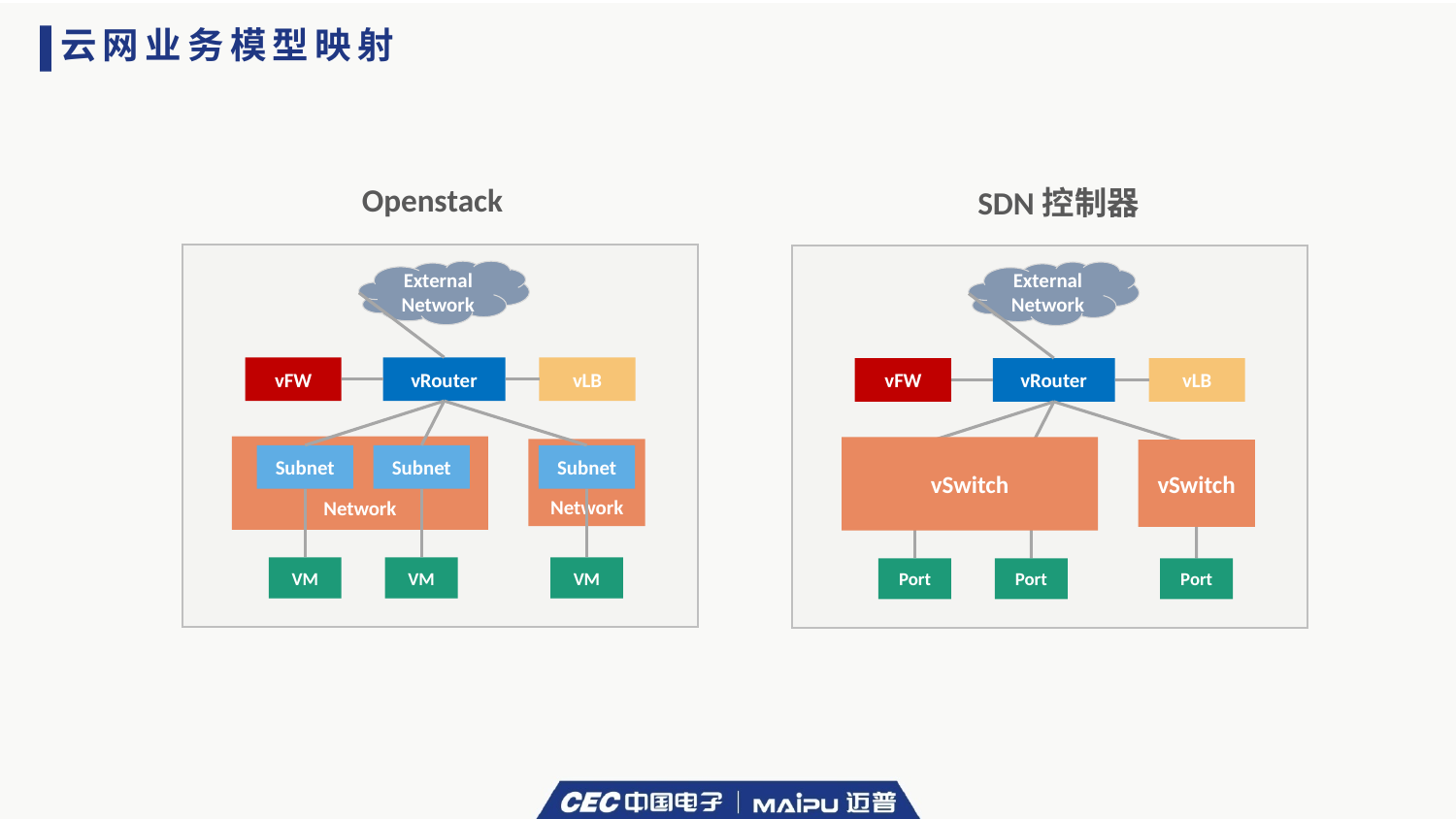

云网业务模型映射
Openstack
SDN控制器

External
Network
vFW
vRouter
vLB

Network

Network
Subnet
Subnet
Subnet
VM
VM
VM

External
Network
vFW
vRouter
vLB
vSwitch
vSwitch
Port
Port
Port